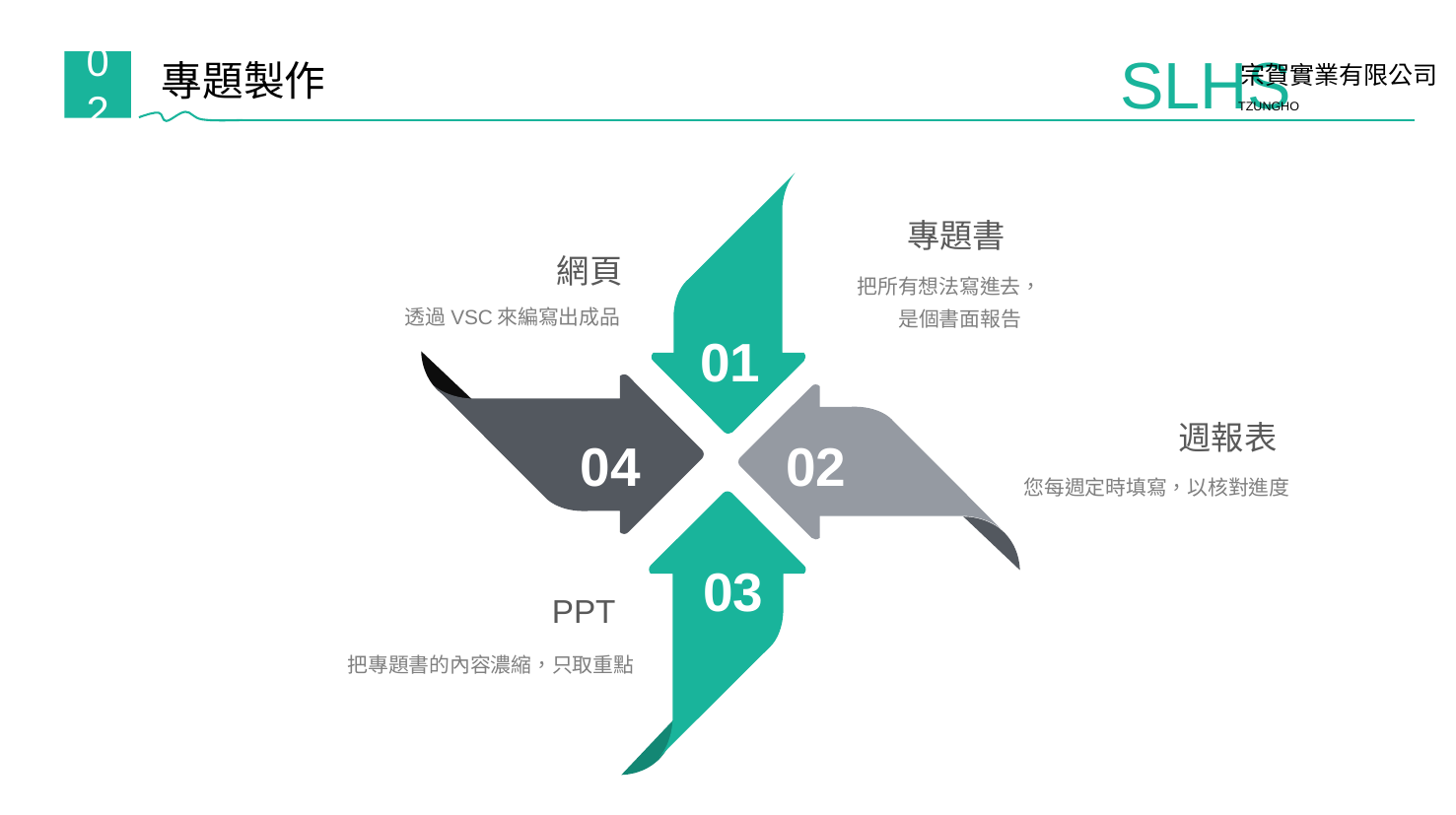

SLHS
宗賀實業有限公司
TZUNGHO
專題製作
02

專題書

網頁
把所有想法寫進去，是個書面報告
透過VSC來編寫出成品
01

週報表
04
02
您每週定時填寫，以核對進度

03
PPT
把專題書的內容濃縮，只取重點